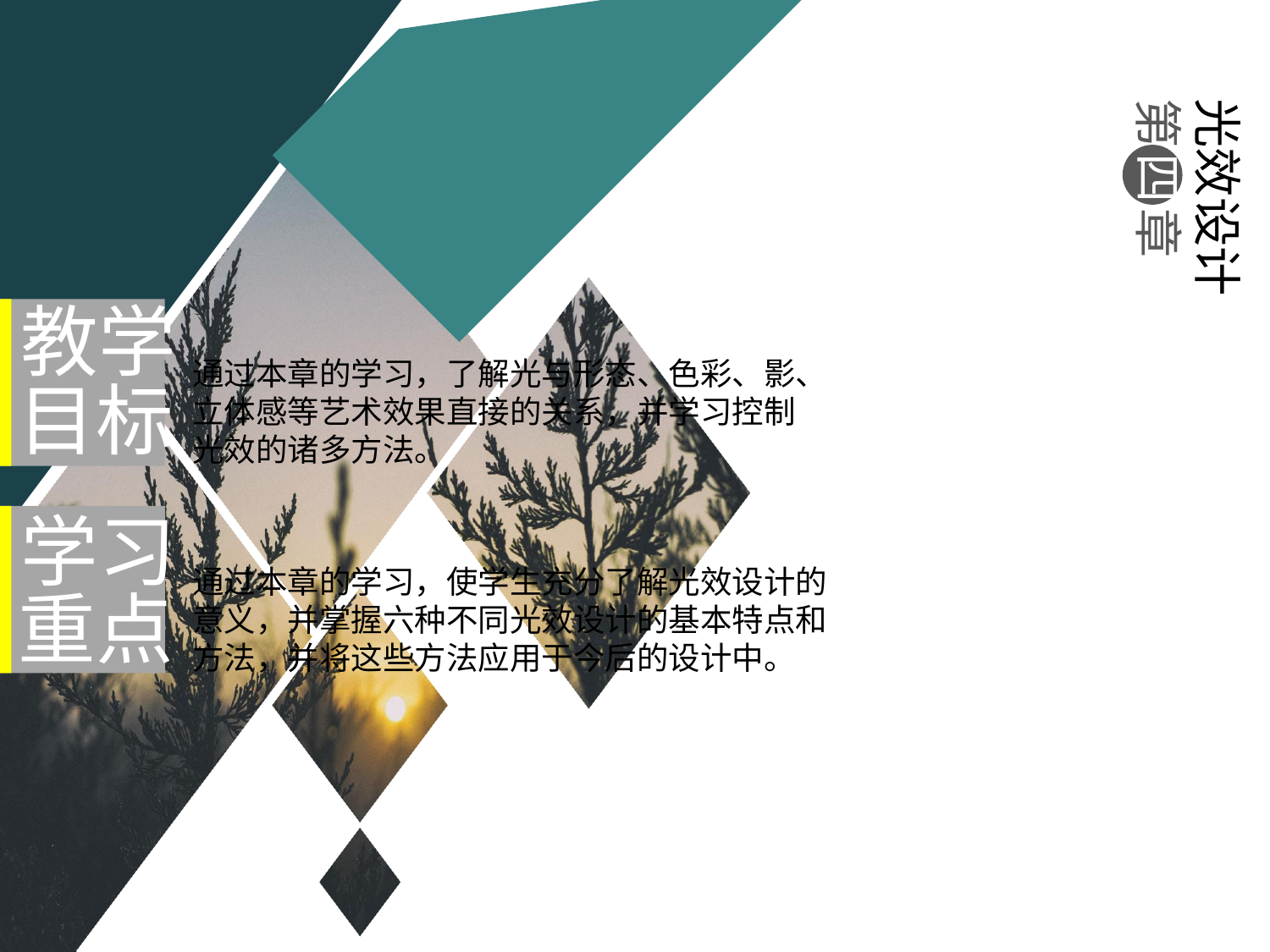

光效设计
第 四 章

教学
目标

通过本章的学习，了解光与形态、色彩、影、立体感等艺术效果直接的关系，并学习控制光效的诸多方法。

学习
重点

通过本章的学习，使学生充分了解光效设计的意义，并掌握六种不同光效设计的基本特点和方法，并将这些方法应用于今后的设计中。

#